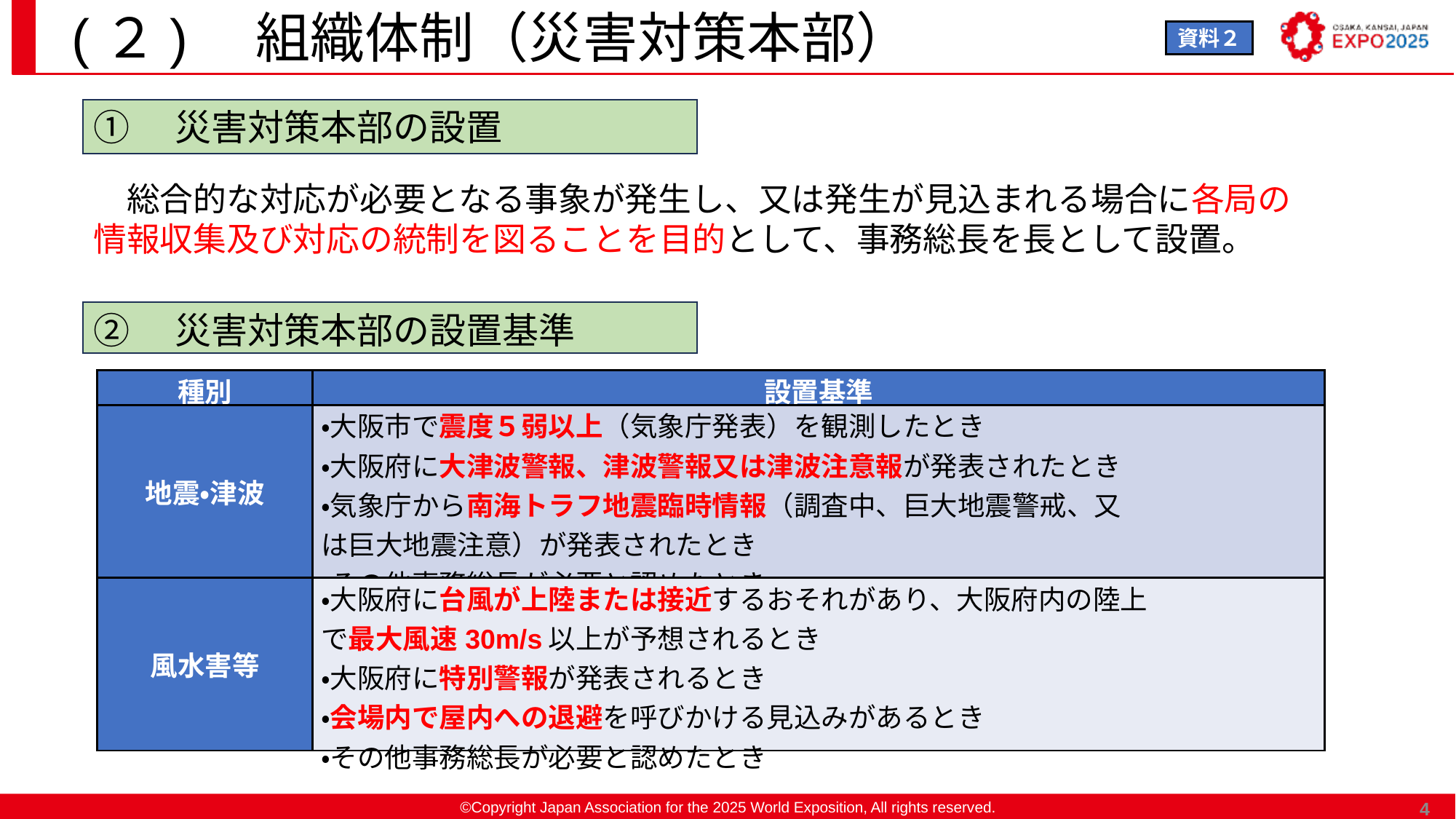

# (２)　組織体制（災害対策本部）
資料２

①　災害対策本部の設置
　総合的な対応が必要となる事象が発生し、又は発生が見込まれる場合に各局の情報収集及び対応の統制を図ることを目的として、事務総長を長として設置。

②　災害対策本部の設置基準
| 種別 | 設置基準 |
| --- | --- |
| 地震・津波 | ・大阪市で震度５弱以上（気象庁発表）を観測したとき ・大阪府に大津波警報、津波警報又は津波注意報が発表されたとき ・気象庁から南海トラフ地震臨時情報（調査中、巨大地震警戒、又 は巨大地震注意）が発表されたとき ・その他事務総長が必要と認めたとき |
| 風水害等 | ・大阪府に台風が上陸または接近するおそれがあり、大阪府内の陸上 で最大風速30m/s以上が予想されるとき ・大阪府に特別警報が発表されるとき ・会場内で屋内への退避を呼びかける見込みがあるとき ・その他事務総長が必要と認めたとき |
4